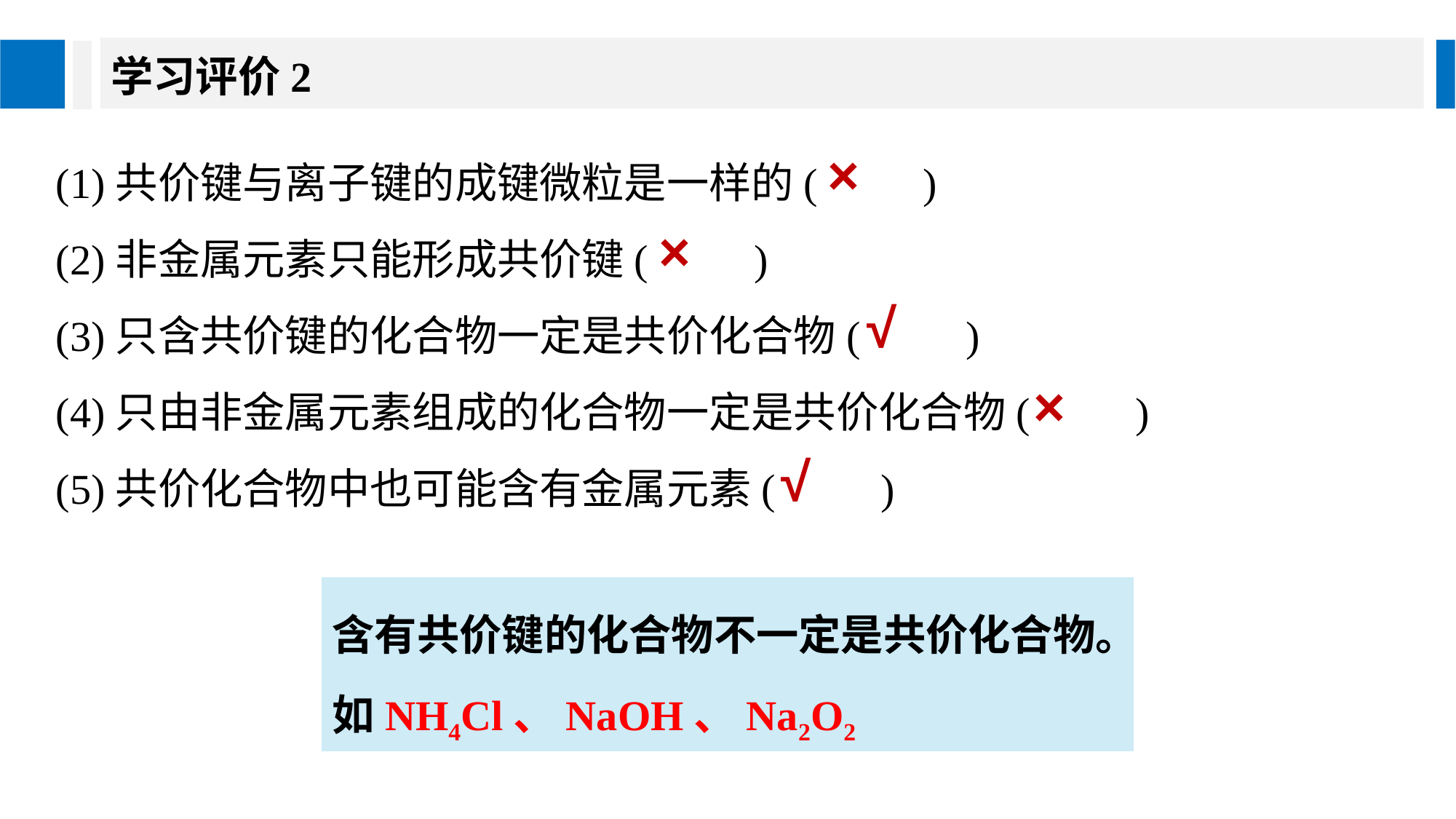

学习评价2

(1)共价键与离子键的成键微粒是一样的(　　)
(2)非金属元素只能形成共价键(　　)
(3)只含共价键的化合物一定是共价化合物(　　)
(4)只由非金属元素组成的化合物一定是共价化合物(　　)
(5)共价化合物中也可能含有金属元素(　　)

×
×
√
×
√
含有共价键的化合物不一定是共价化合物。
如NH4Cl、NaOH、Na2O2